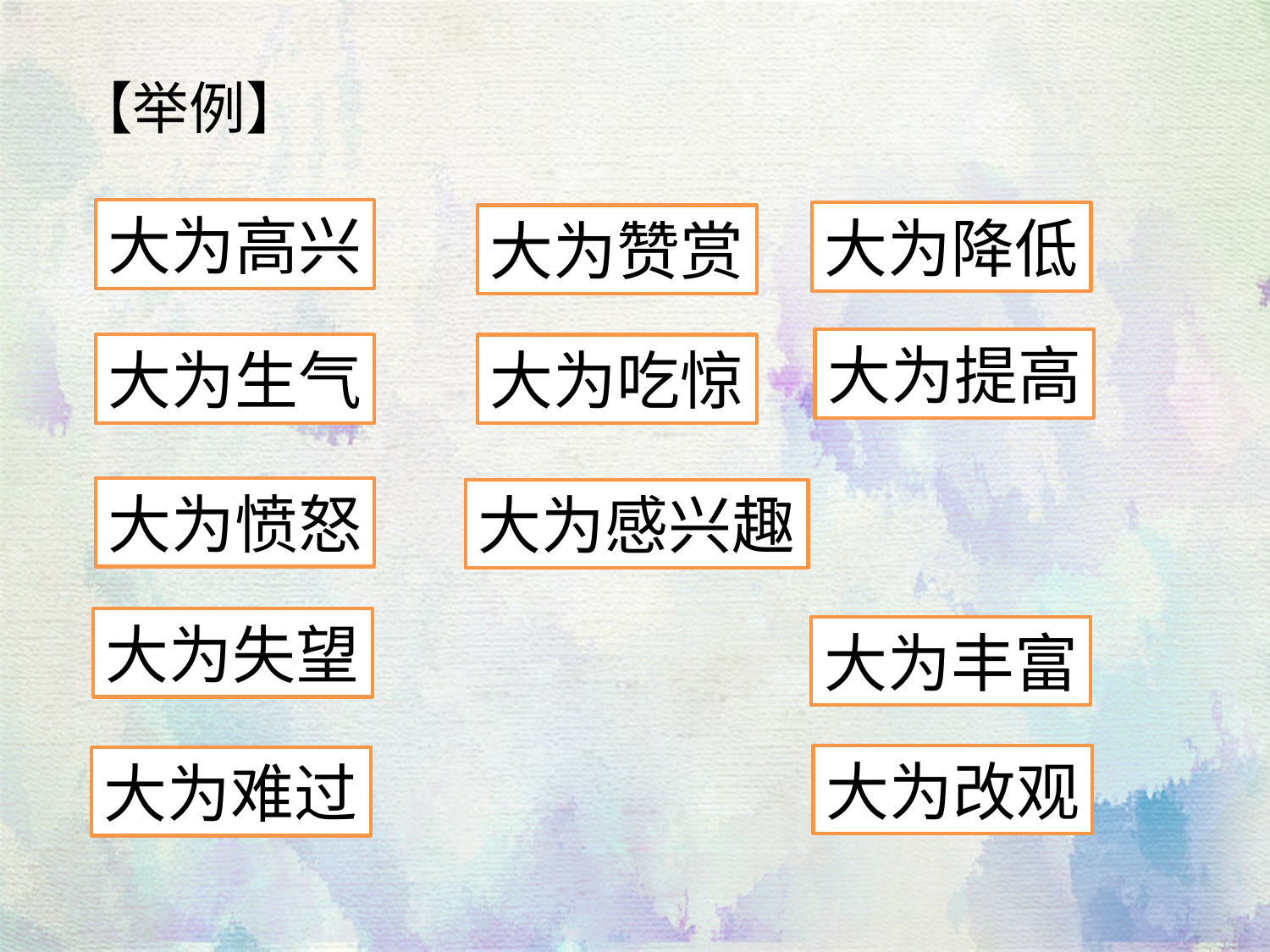

【举例】

大为高兴
大为降低
大为赞赏
大为提高
大为生气
大为吃惊
大为愤怒
大为感兴趣
大为失望
大为丰富
大为改观
大为难过